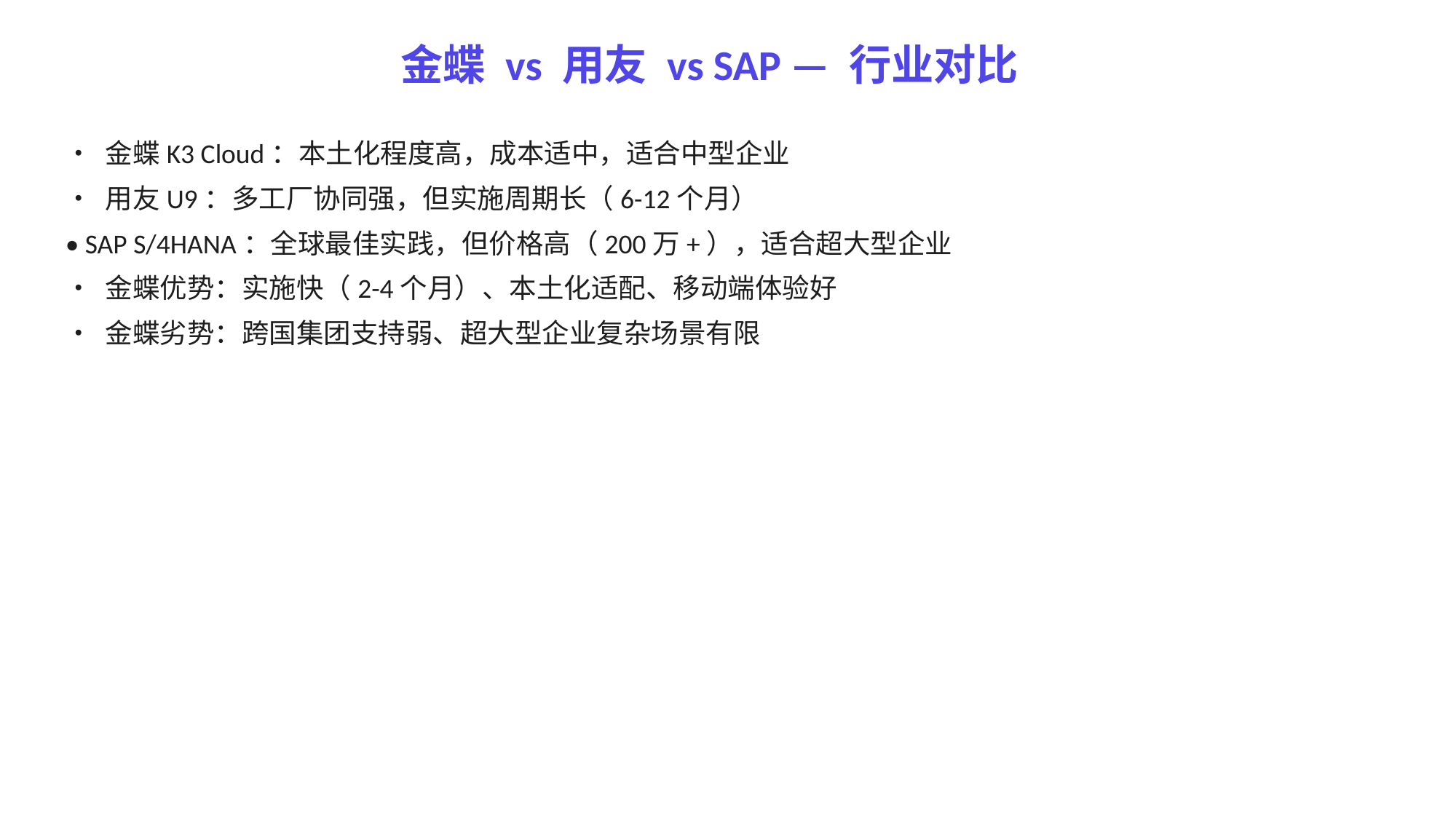

金蝶 vs 用友 vs SAP — 行业对比
• 金蝶K3 Cloud：本土化程度高，成本适中，适合中型企业
• 用友U9：多工厂协同强，但实施周期长（6-12个月）
• SAP S/4HANA：全球最佳实践，但价格高（200万+），适合超大型企业
• 金蝶优势：实施快（2-4个月）、本土化适配、移动端体验好
• 金蝶劣势：跨国集团支持弱、超大型企业复杂场景有限